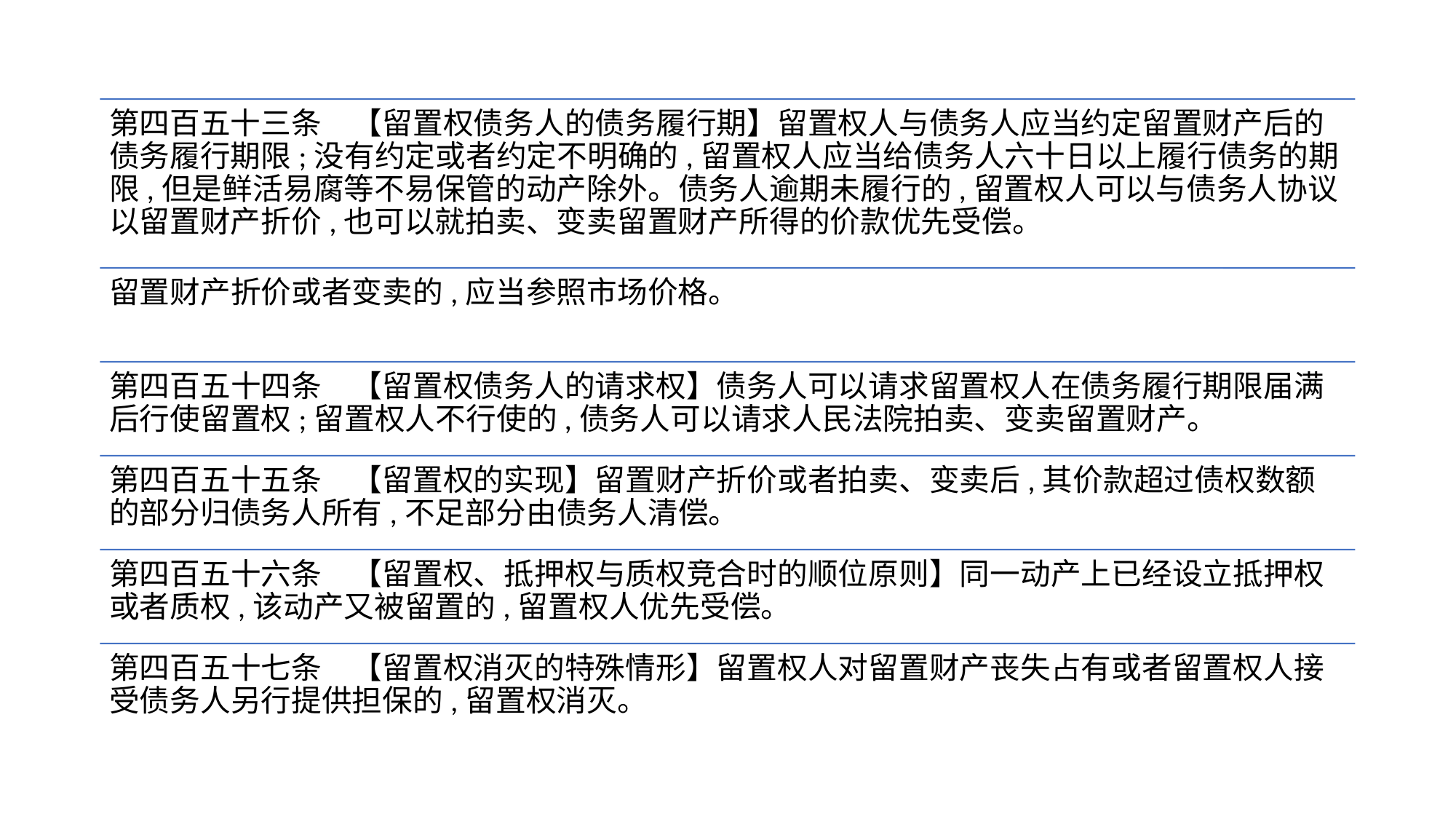

第四百五十三条　【留置权债务人的债务履行期】留置权人与债务人应当约定留置财产后的债务履行期限;没有约定或者约定不明确的,留置权人应当给债务人六十日以上履行债务的期限,但是鲜活易腐等不易保管的动产除外。债务人逾期未履行的,留置权人可以与债务人协议以留置财产折价,也可以就拍卖、变卖留置财产所得的价款优先受偿。
留置财产折价或者变卖的,应当参照市场价格。
第四百五十四条　【留置权债务人的请求权】债务人可以请求留置权人在债务履行期限届满后行使留置权;留置权人不行使的,债务人可以请求人民法院拍卖、变卖留置财产。
第四百五十五条　【留置权的实现】留置财产折价或者拍卖、变卖后,其价款超过债权数额的部分归债务人所有,不足部分由债务人清偿。
第四百五十六条　【留置权、抵押权与质权竞合时的顺位原则】同一动产上已经设立抵押权或者质权,该动产又被留置的,留置权人优先受偿。
第四百五十七条　【留置权消灭的特殊情形】留置权人对留置财产丧失占有或者留置权人接受债务人另行提供担保的,留置权消灭。